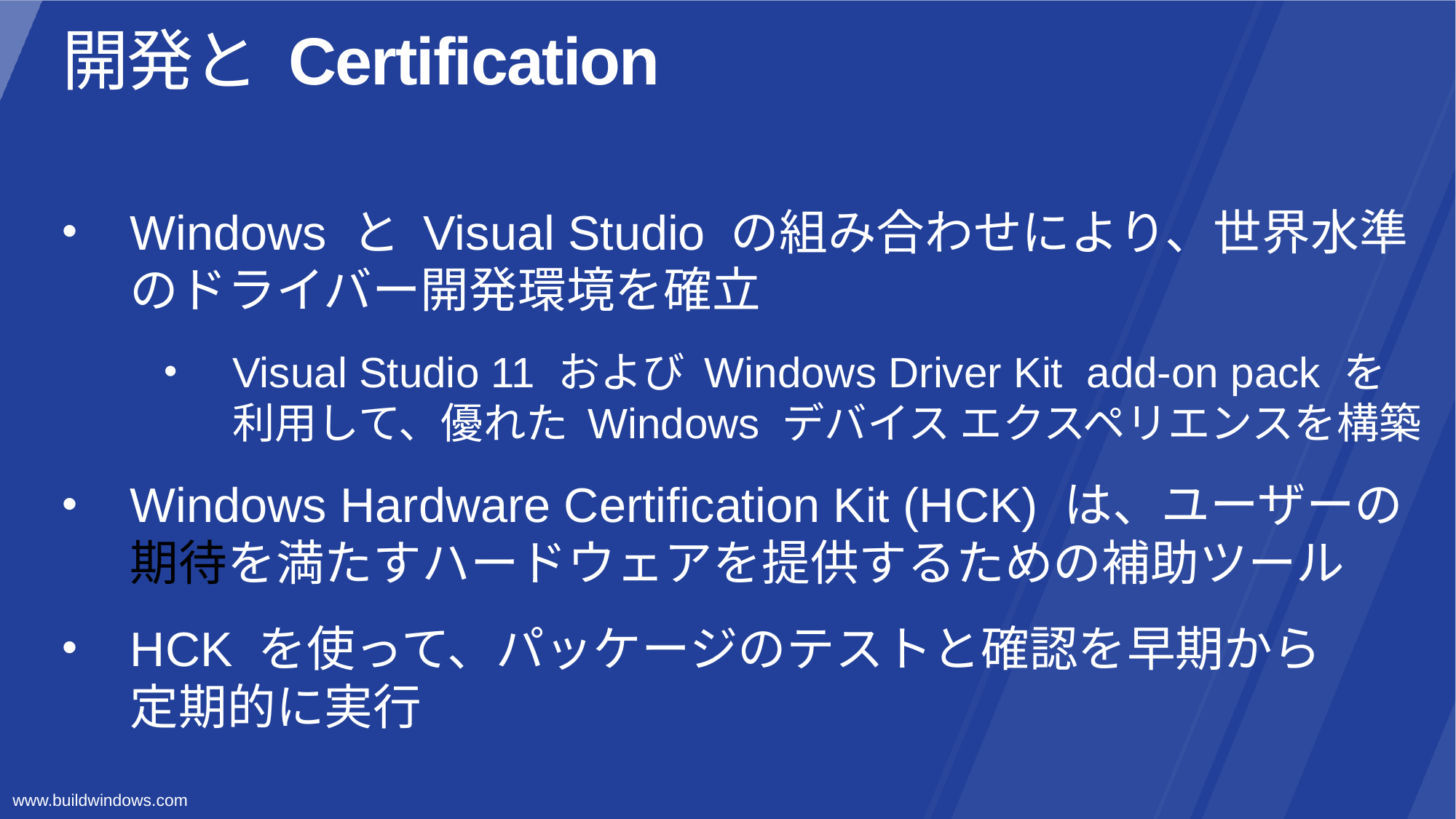

# 開発と Certification
Windows と Visual Studio の組み合わせにより、世界水準のドライバー開発環境を確立
Visual Studio 11 および Windows Driver Kit  add-on pack を利用して、優れた Windows デバイス エクスペリエンスを構築
Windows Hardware Certification Kit (HCK) は、ユーザーの
期待を満たすハードウェアを提供するための補助ツール
HCK を使って、パッケージのテストと確認を早期から
定期的に実行